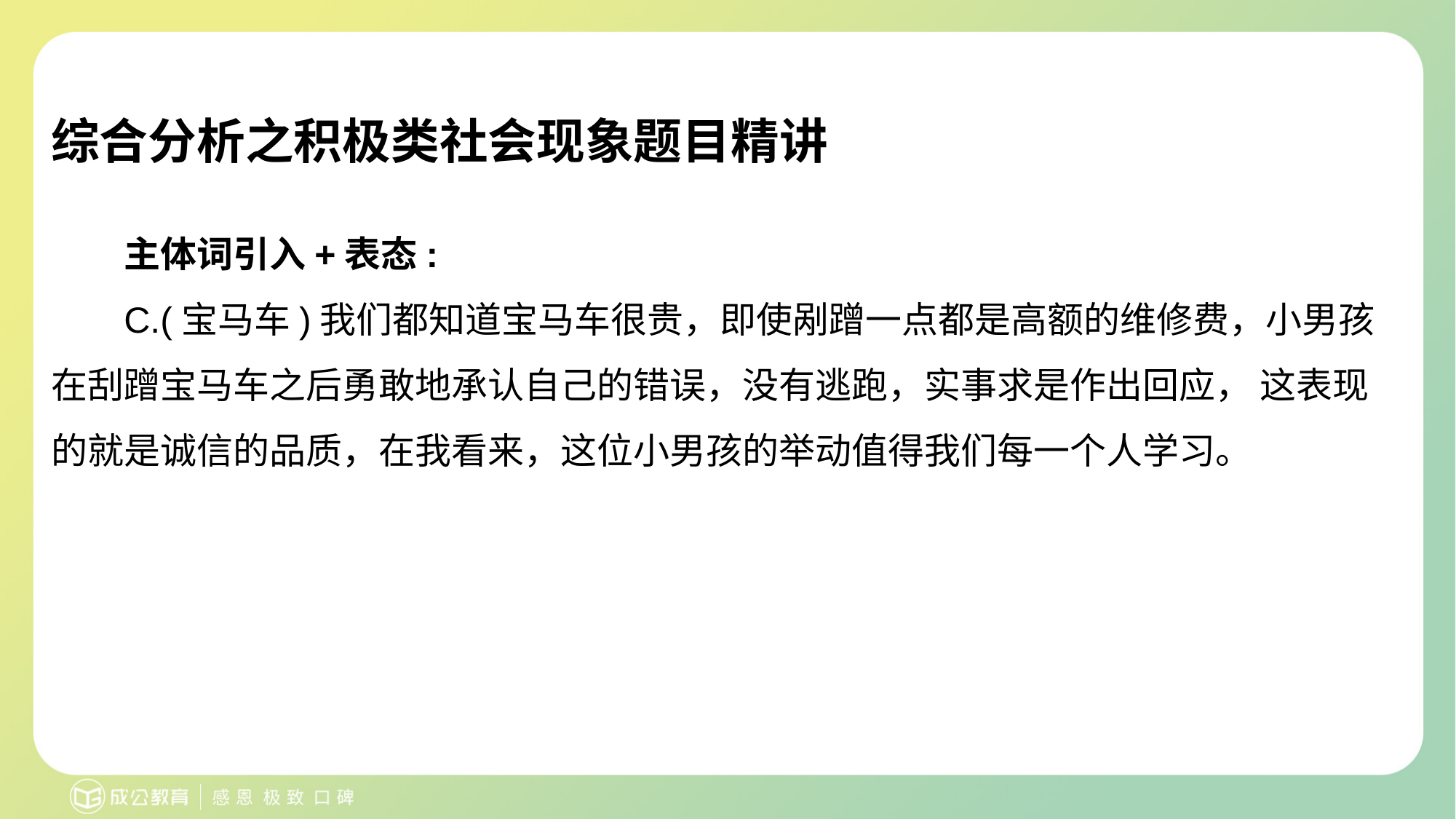

# 综合分析之积极类社会现象题目精讲

主体词引入+表态:
C.(宝马车)我们都知道宝马车很贵，即使剐蹭一点都是高额的维修费，小男孩在刮蹭宝马车之后勇敢地承认自己的错误，没有逃跑，实事求是作出回应， 这表现的就是诚信的品质，在我看来，这位小男孩的举动值得我们每一个人学习。